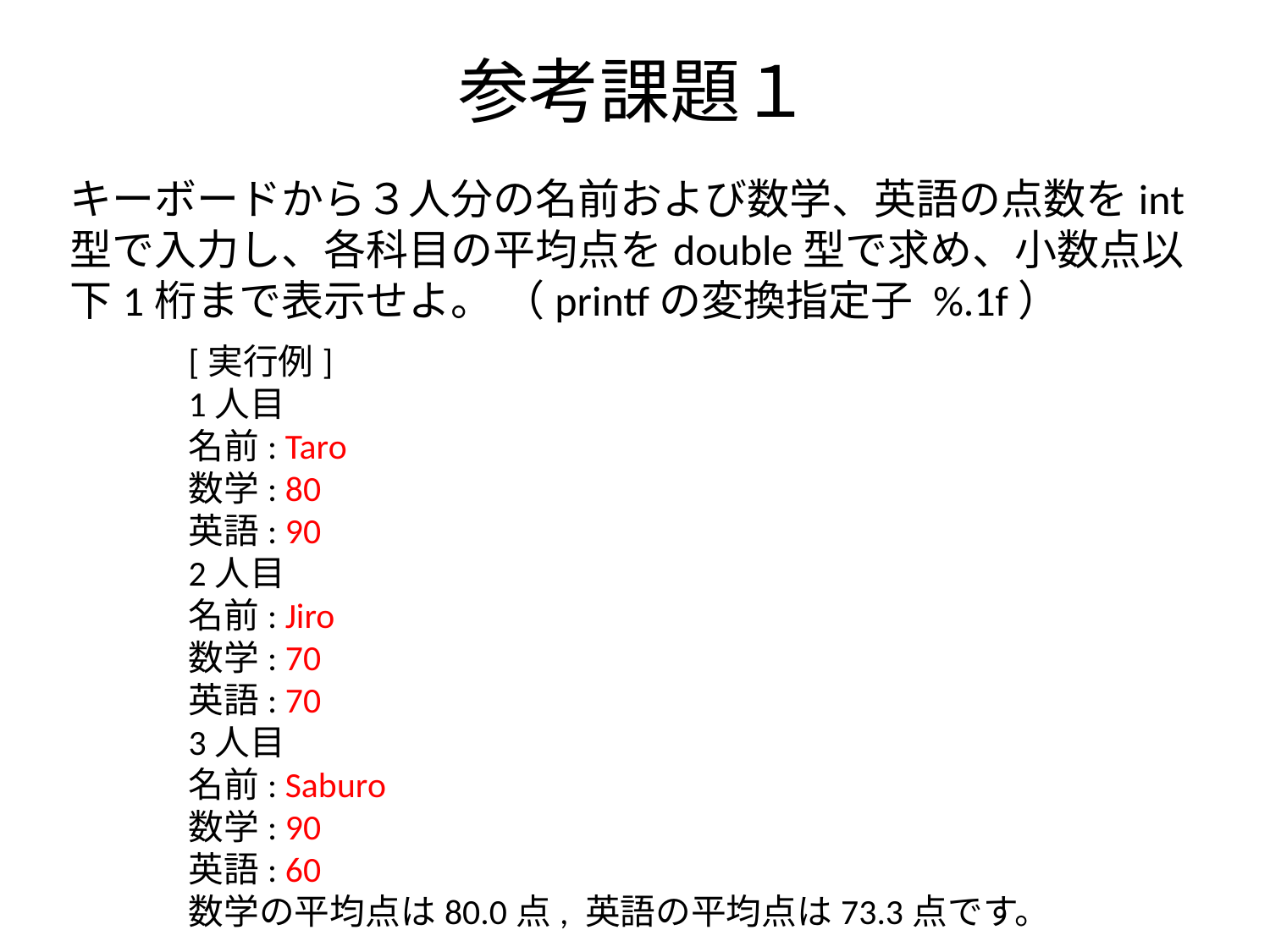

# 参考課題１
キーボードから３人分の名前および数学、英語の点数をint型で入力し、各科目の平均点をdouble型で求め、小数点以下1桁まで表示せよ。 （printfの変換指定子 %.1f）
[実行例]
1人目
名前: Taro
数学: 80
英語: 90
2人目
名前: Jiro
数学: 70
英語: 70
3人目
名前: Saburo
数学: 90
英語: 60
数学の平均点は80.0点, 英語の平均点は73.3点です。